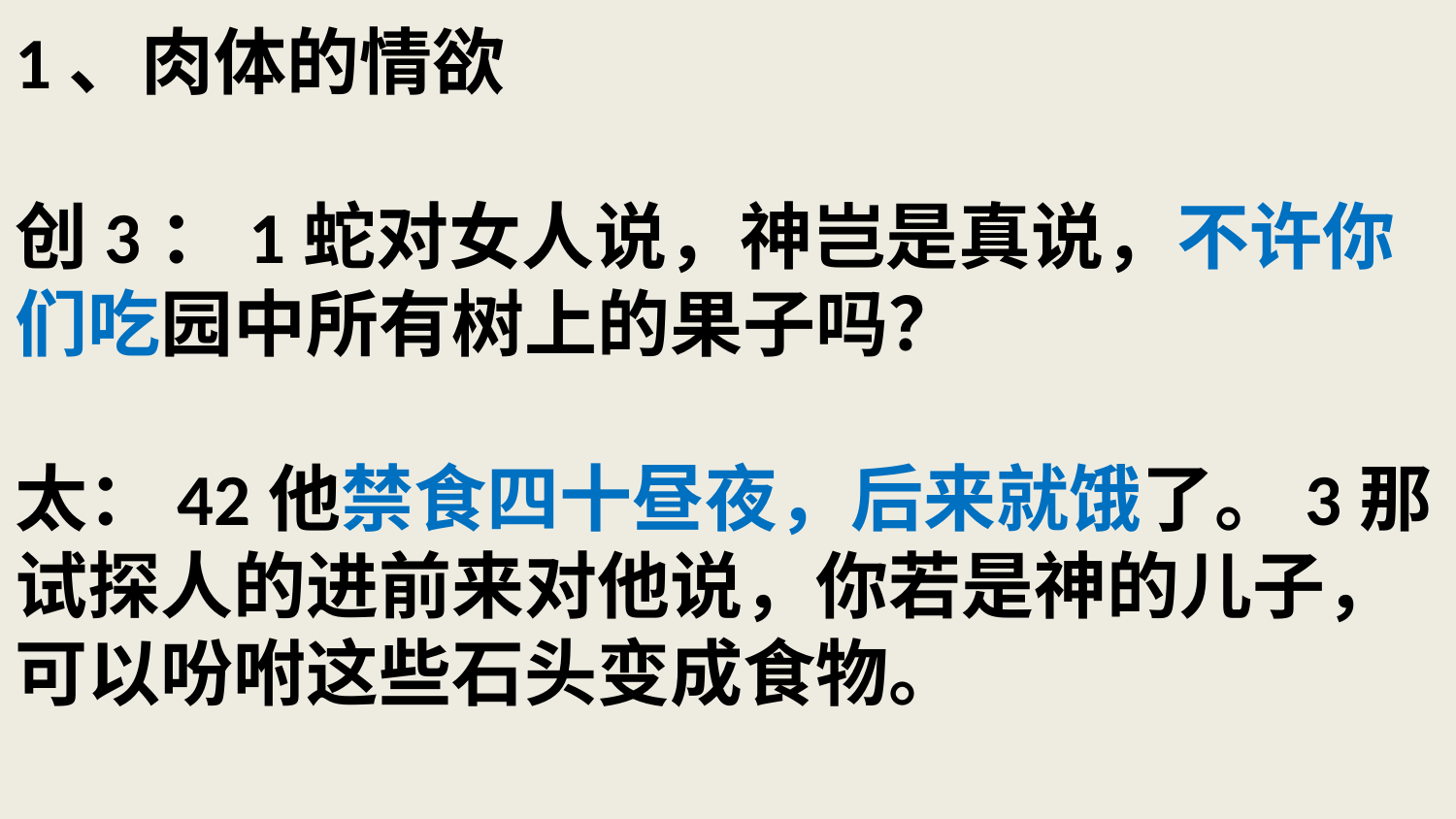

# 1、肉体的情欲 创3：1蛇对女人说，神岂是真说，不许你们吃园中所有树上的果子吗？ 太：42他禁食四十昼夜，后来就饿了。3那试探人的进前来对他说，你若是神的儿子，可以吩咐这些石头变成食物。